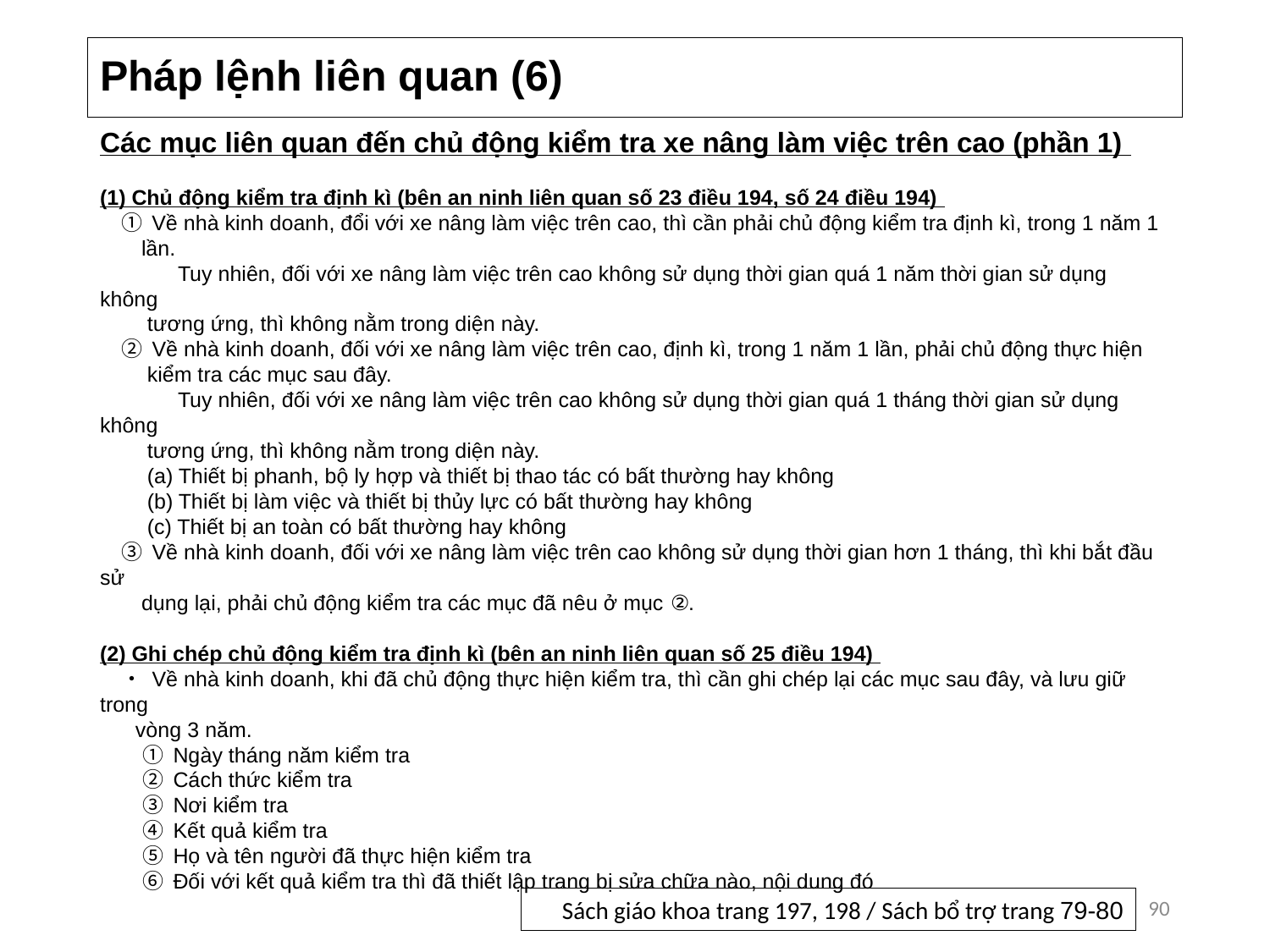

# Pháp lệnh liên quan (6)
Các mục liên quan đến chủ động kiểm tra xe nâng làm việc trên cao (phần 1)

(1) Chủ động kiểm tra định kì (bên an ninh liên quan số 23 điều 194, số 24 điều 194)
　① Về nhà kinh doanh, đổi với xe nâng làm việc trên cao, thì cần phải chủ động kiểm tra định kì, trong 1 năm 1
       lần.
　　　  Tuy nhiên, đối với xe nâng làm việc trên cao không sử dụng thời gian quá 1 năm thời gian sử dụng không
        tương ứng, thì không nằm trong diện này.
　② Về nhà kinh doanh, đối với xe nâng làm việc trên cao, định kì, trong 1 năm 1 lần, phải chủ động thực hiện
        kiểm tra các mục sau đây.
　　　  Tuy nhiên, đối với xe nâng làm việc trên cao không sử dụng thời gian quá 1 tháng thời gian sử dụng không
        tương ứng, thì không nằm trong diện này.
　　(a) Thiết bị phanh, bộ ly hợp và thiết bị thao tác có bất thường hay không
　　(b) Thiết bị làm việc và thiết bị thủy lực có bất thường hay không
　　(c) Thiết bị an toàn có bất thường hay không
　③ Về nhà kinh doanh, đối với xe nâng làm việc trên cao không sử dụng thời gian hơn 1 tháng, thì khi bắt đầu sử
       dụng lại, phải chủ động kiểm tra các mục đã nêu ở mục ②.

(2) Ghi chép chủ động kiểm tra định kì (bên an ninh liên quan số 25 điều 194)
　・ Về nhà kinh doanh, khi đã chủ động thực hiện kiểm tra, thì cần ghi chép lại các mục sau đây, và lưu giữ trong
      vòng 3 năm.
　　① Ngày tháng năm kiểm tra
　　② Cách thức kiểm tra
　　③ Nơi kiểm tra
　　④ Kết quả kiểm tra
　　⑤ Họ và tên người đã thực hiện kiểm tra
　　⑥ Đối với kết quả kiểm tra thì đã thiết lập trang bị sửa chữa nào, nội dung đó
90
Sách giáo khoa trang 197, 198 / Sách bổ trợ trang 79-80